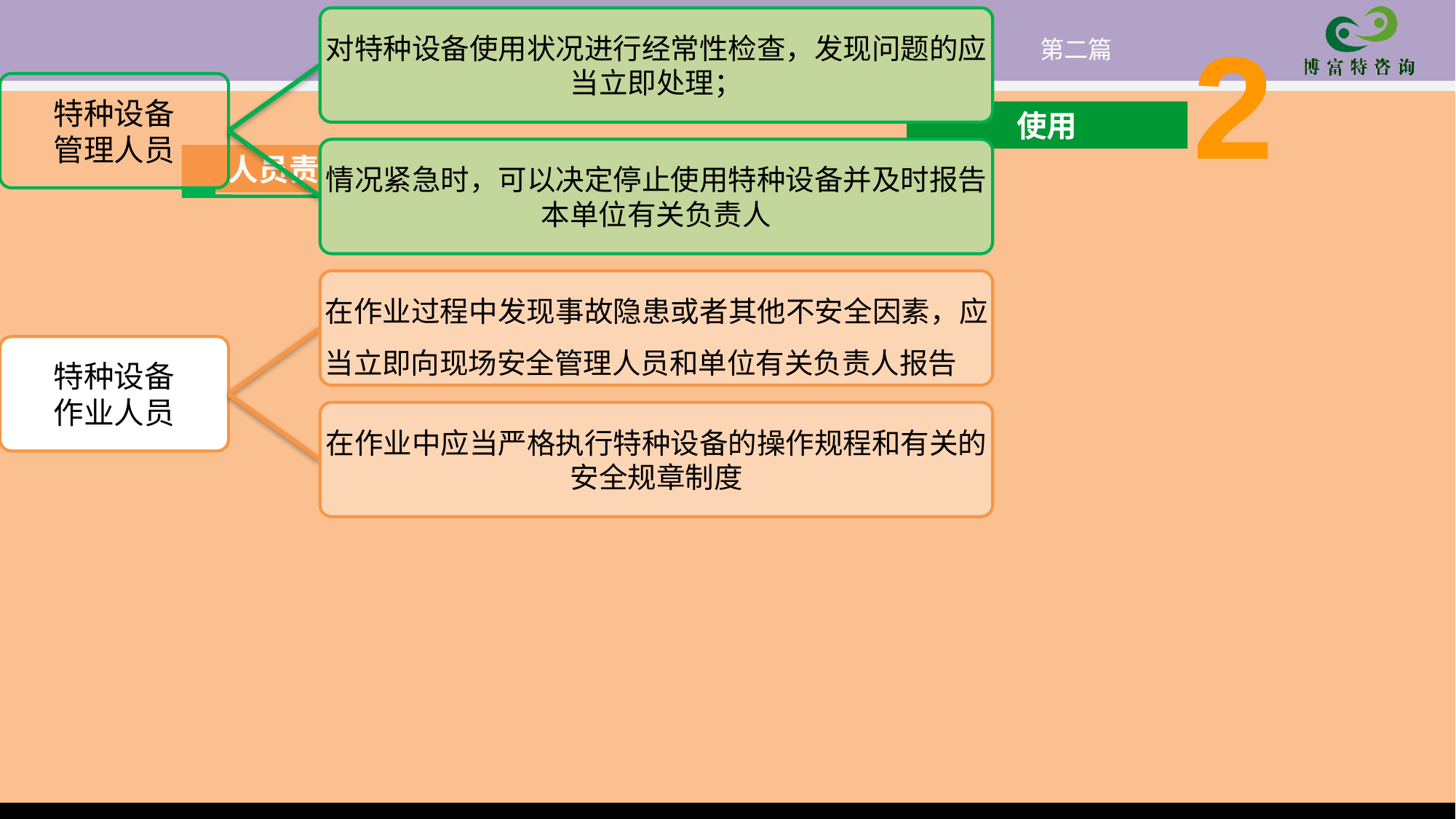

2
第二篇
使用
人员责任

特种设备
管理人员

对特种设备使用状况进行经常性检查，发现问题的应当立即处理；

情况紧急时，可以决定停止使用特种设备并及时报告本单位有关负责人
特种设备
作业人员

在作业过程中发现事故隐患或者其他不安全因素，应当立即向现场安全管理人员和单位有关负责人报告

在作业中应当严格执行特种设备的操作规程和有关的安全规章制度